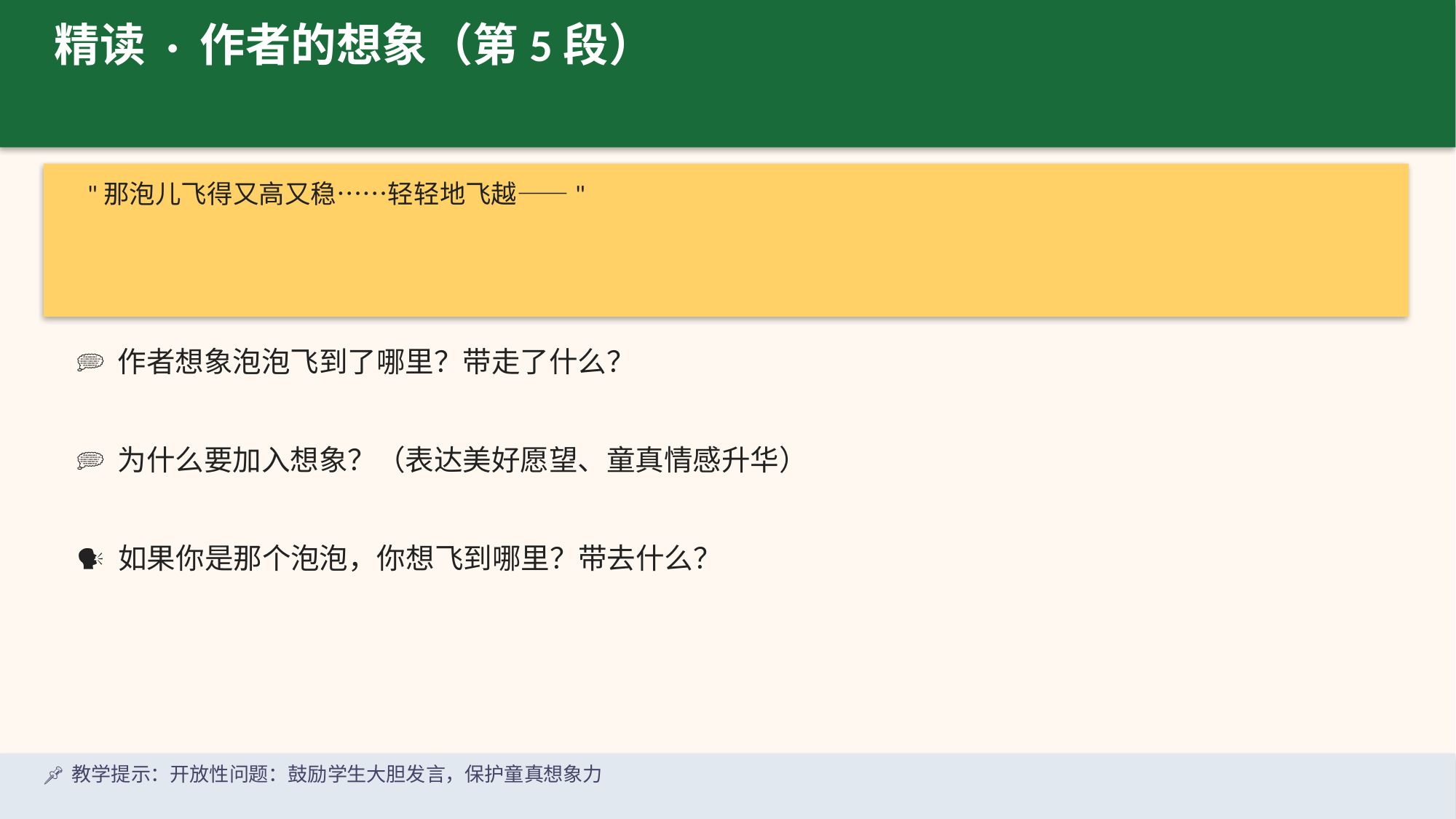

精读 · 作者的想象（第5段）

"那泡儿飞得又高又稳……轻轻地飞越——"
💭 作者想象泡泡飞到了哪里？带走了什么？
💭 为什么要加入想象？（表达美好愿望、童真情感升华）
🗣️ 如果你是那个泡泡，你想飞到哪里？带去什么？

📌 教学提示：开放性问题：鼓励学生大胆发言，保护童真想象力